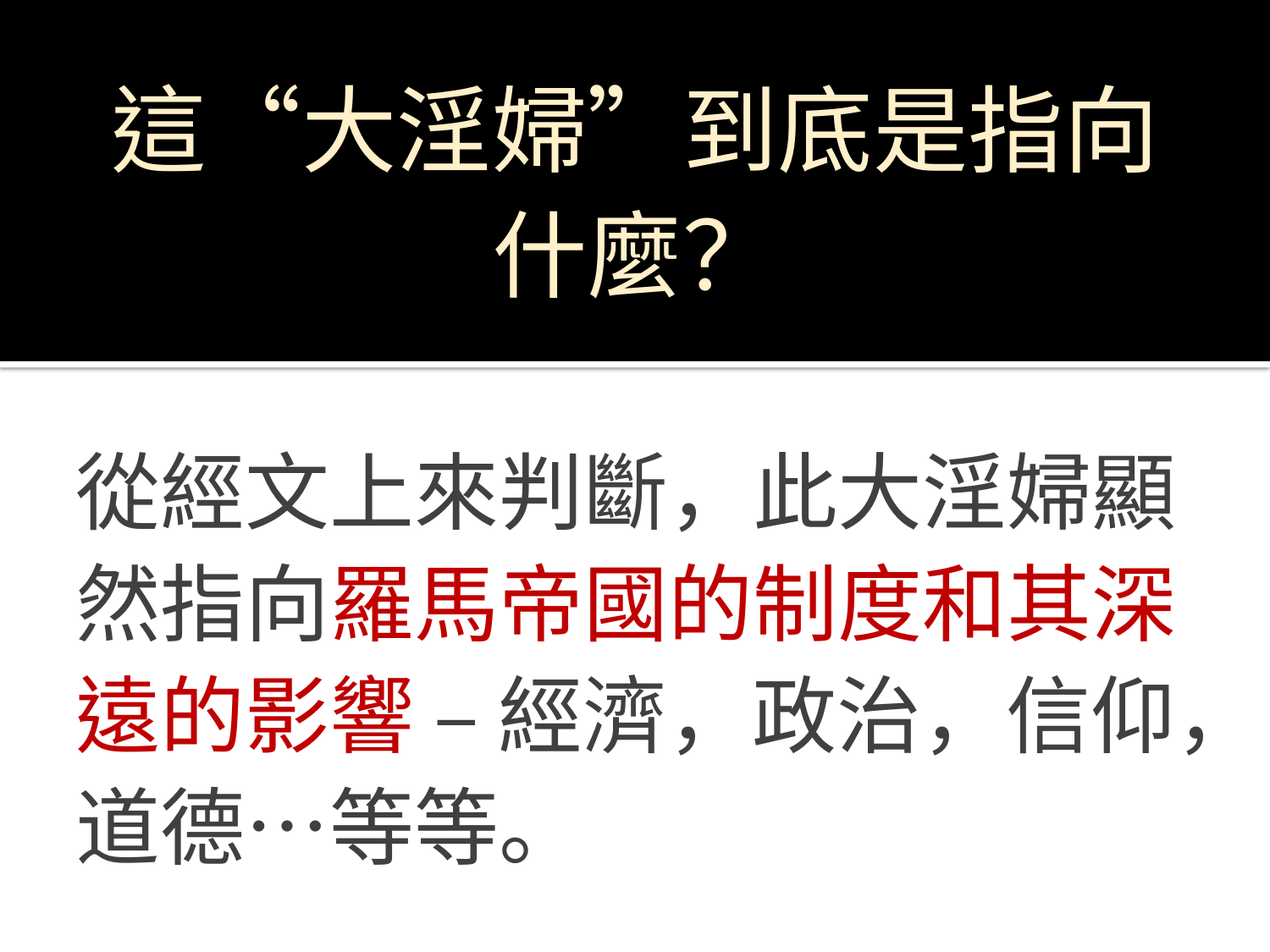

# 這“大淫婦”到底是指向什麼？
從經文上來判斷，此大淫婦顯然指向羅馬帝國的制度和其深遠的影響 – 經濟，政治，信仰，道德…等等。